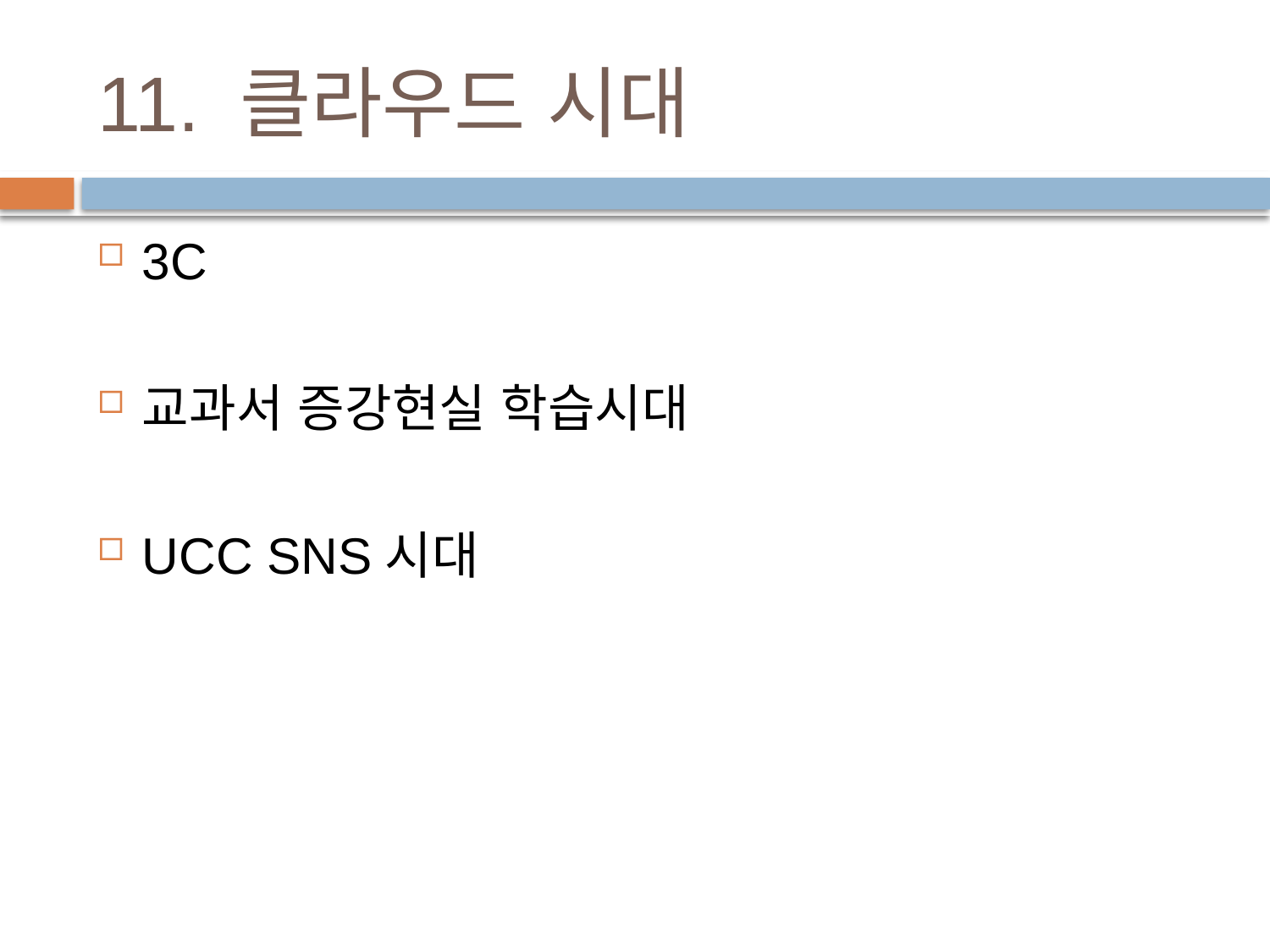

# 11. 클라우드 시대
3C

교과서 증강현실 학습시대

UCC SNS시대